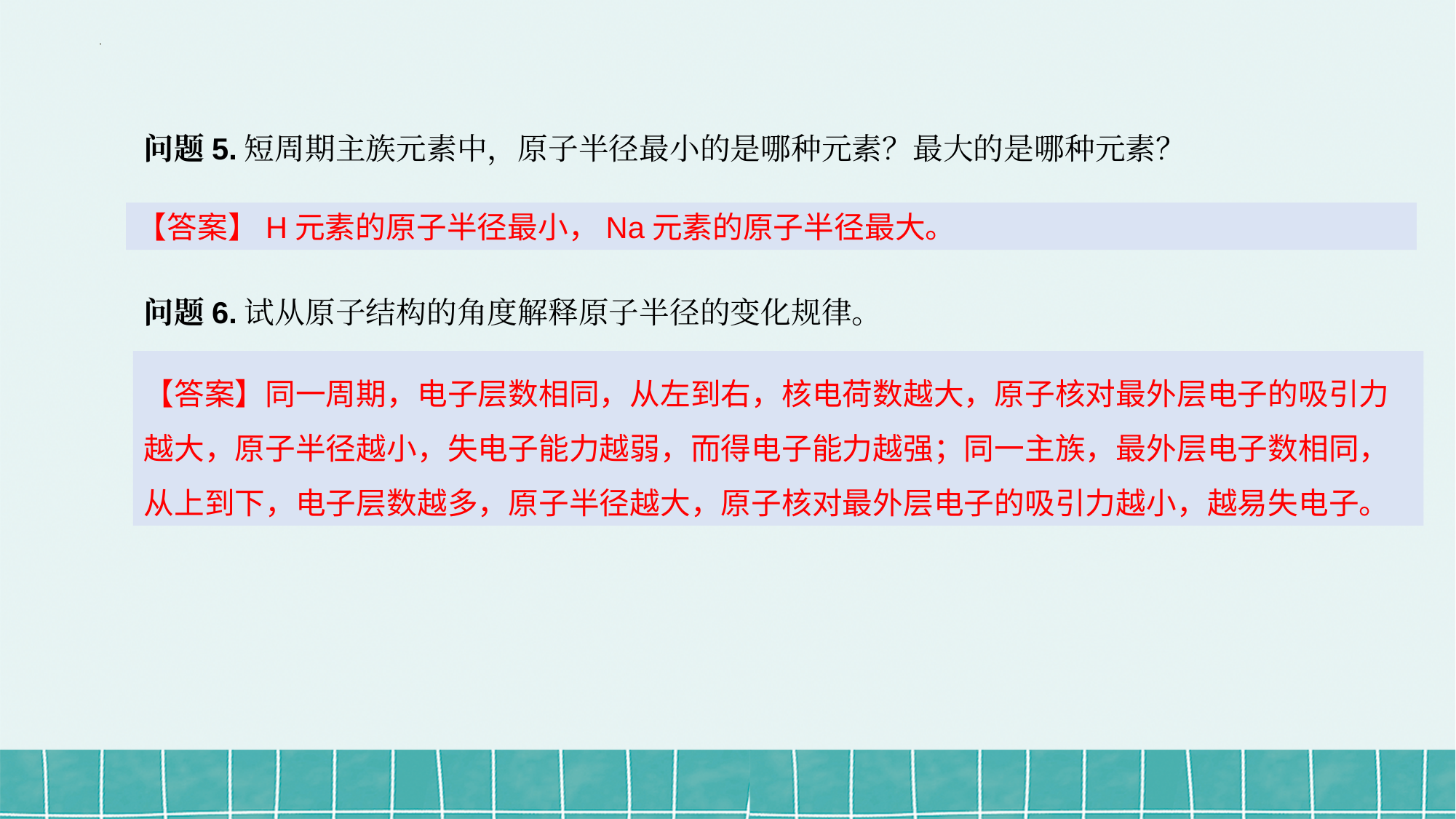

问题5.短周期主族元素中，原子半径最小的是哪种元素？最大的是哪种元素？

问题6.试从原子结构的角度解释原子半径的变化规律。
【答案】H元素的原子半径最小，Na元素的原子半径最大。
【答案】同一周期，电子层数相同，从左到右，核电荷数越大，原子核对最外层电子的吸引力越大，原子半径越小，失电子能力越弱，而得电子能力越强；同一主族，最外层电子数相同，从上到下，电子层数越多，原子半径越大，原子核对最外层电子的吸引力越小，越易失电子。